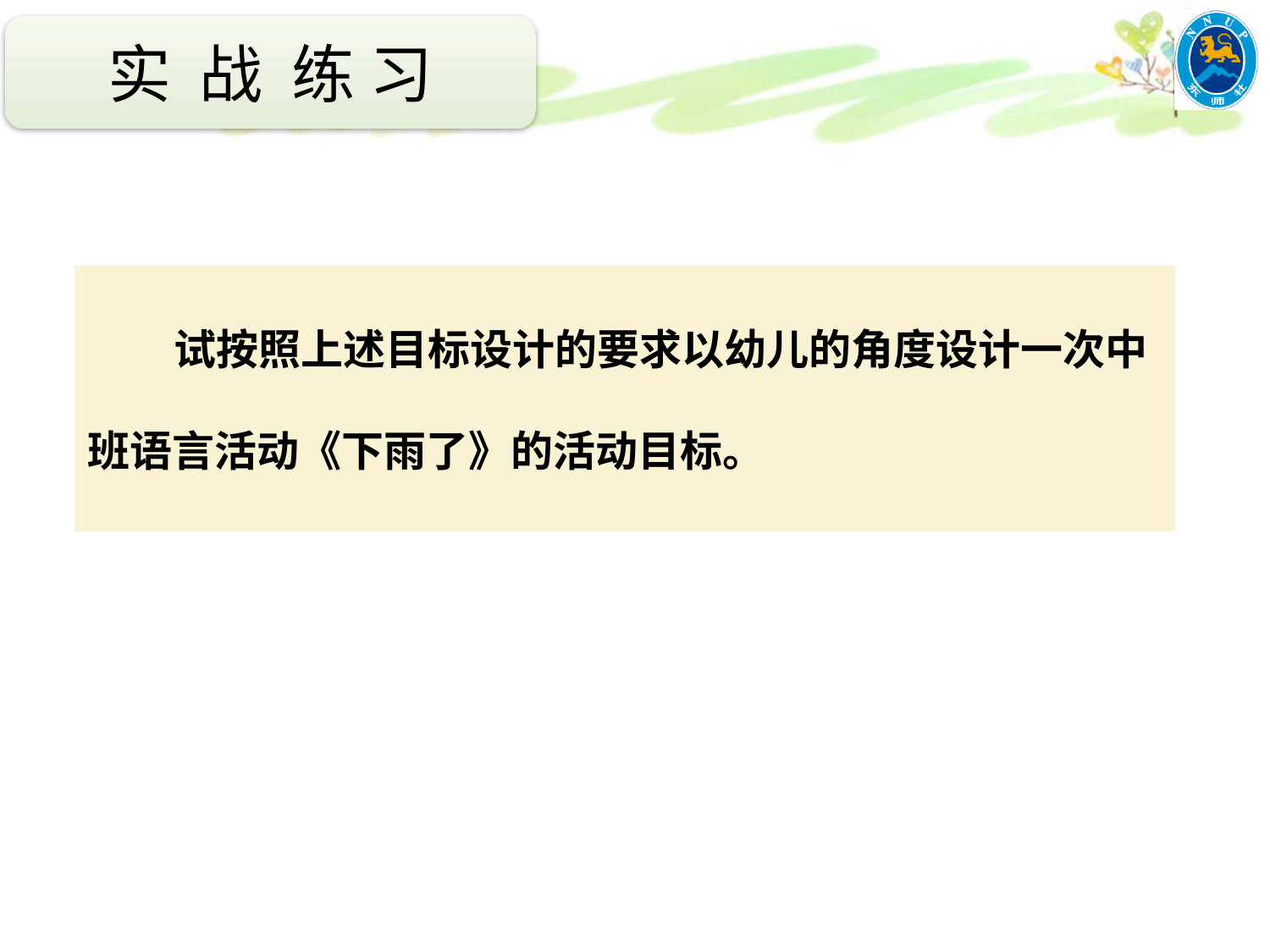

实  战  练 习

        试按照上述目标设计的要求以幼儿的角度设计一次中班语言活动《下雨了》的活动目标。